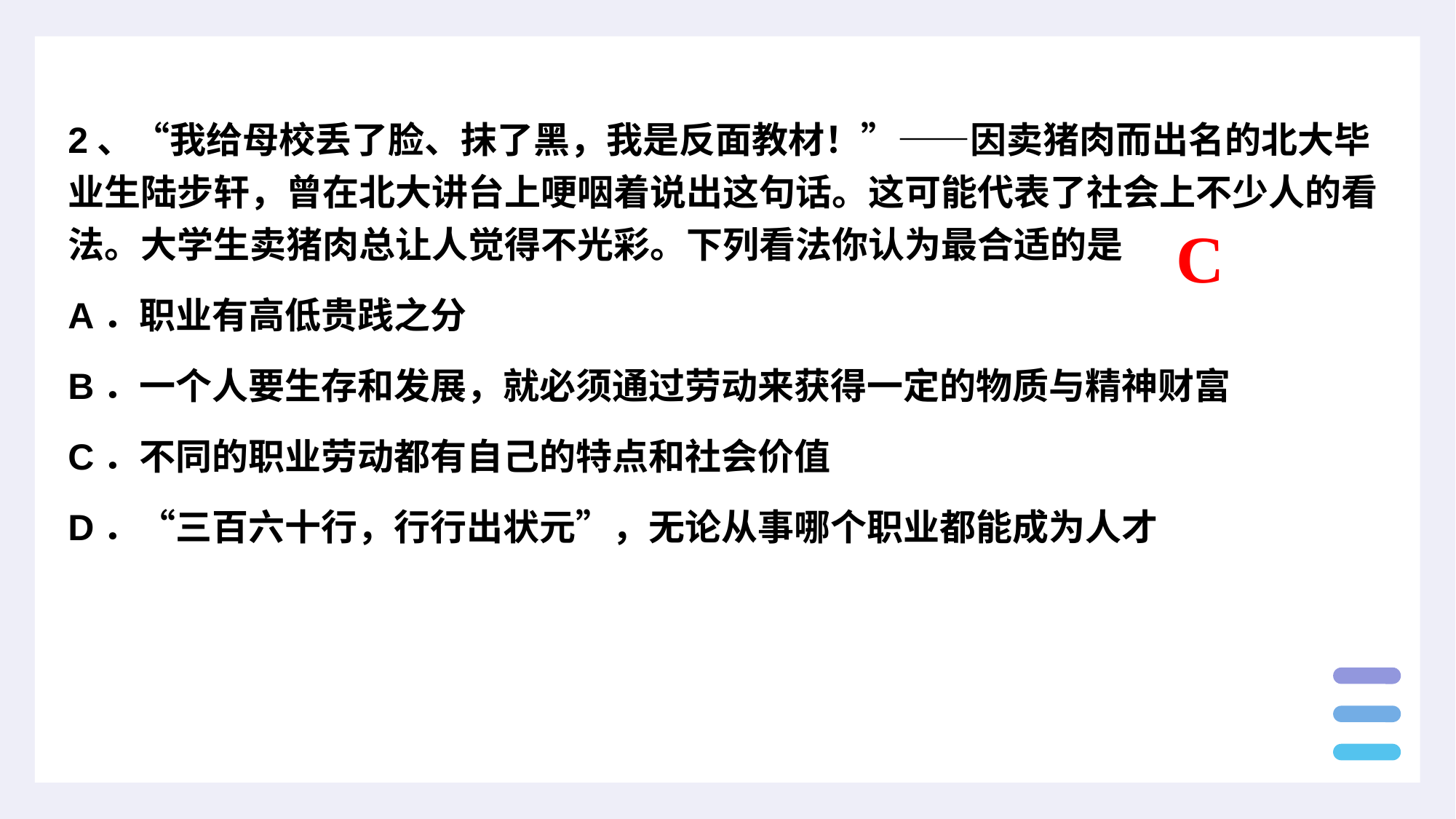

2、“我给母校丢了脸、抹了黑，我是反面教材！”——因卖猪肉而出名的北大毕业生陆步轩，曾在北大讲台上哽咽着说出这句话。这可能代表了社会上不少人的看法。大学生卖猪肉总让人觉得不光彩。下列看法你认为最合适的是
A．职业有高低贵践之分
B．一个人要生存和发展，就必须通过劳动来获得一定的物质与精神财富
C．不同的职业劳动都有自己的特点和社会价值
D．“三百六十行，行行出状元”，无论从事哪个职业都能成为人才
C